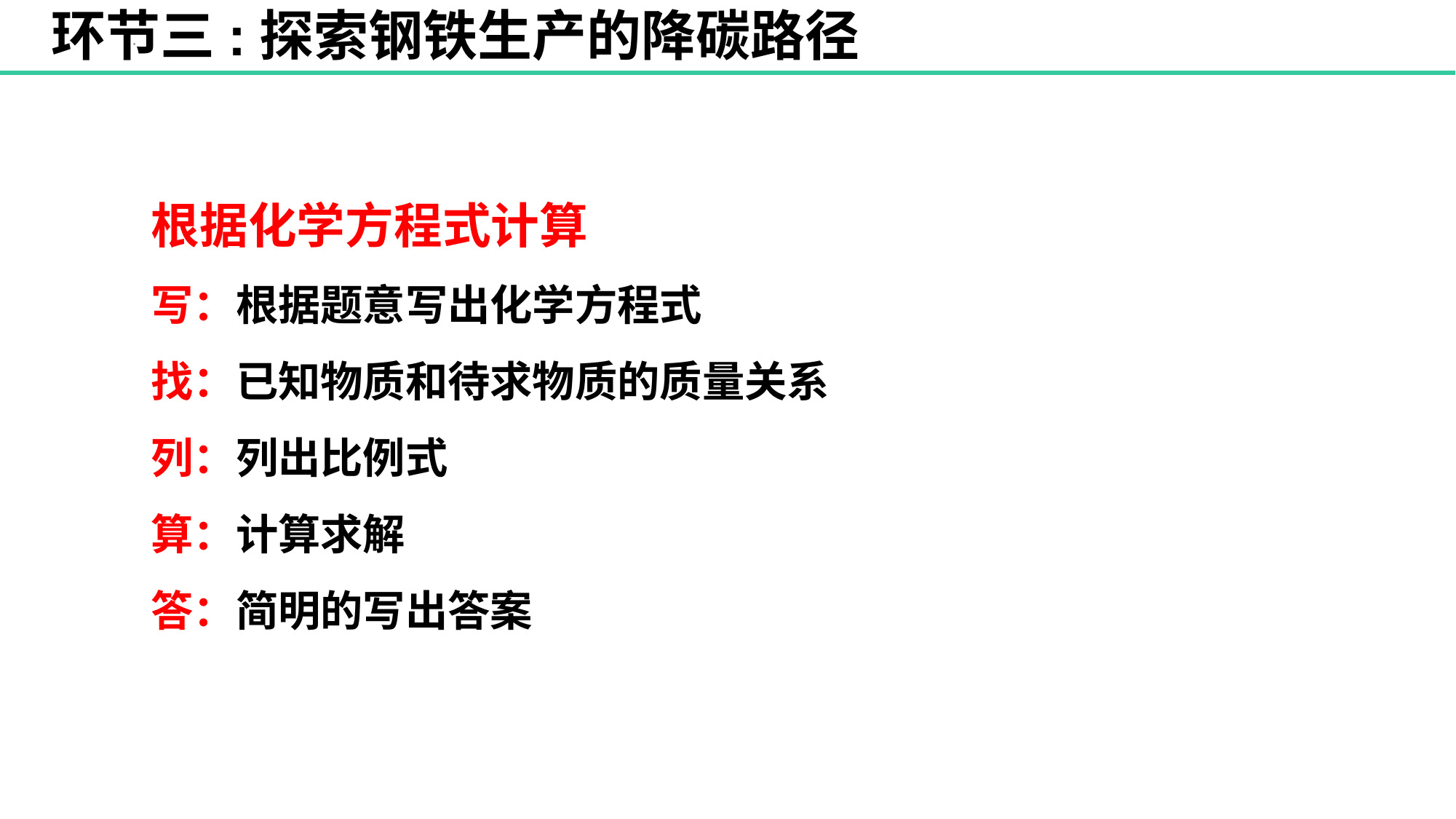

环节三:探索钢铁生产的降碳路径
根据化学方程式计算
写：根据题意写出化学方程式
找：已知物质和待求物质的质量关系
列：列出比例式
算：计算求解
答：简明的写出答案